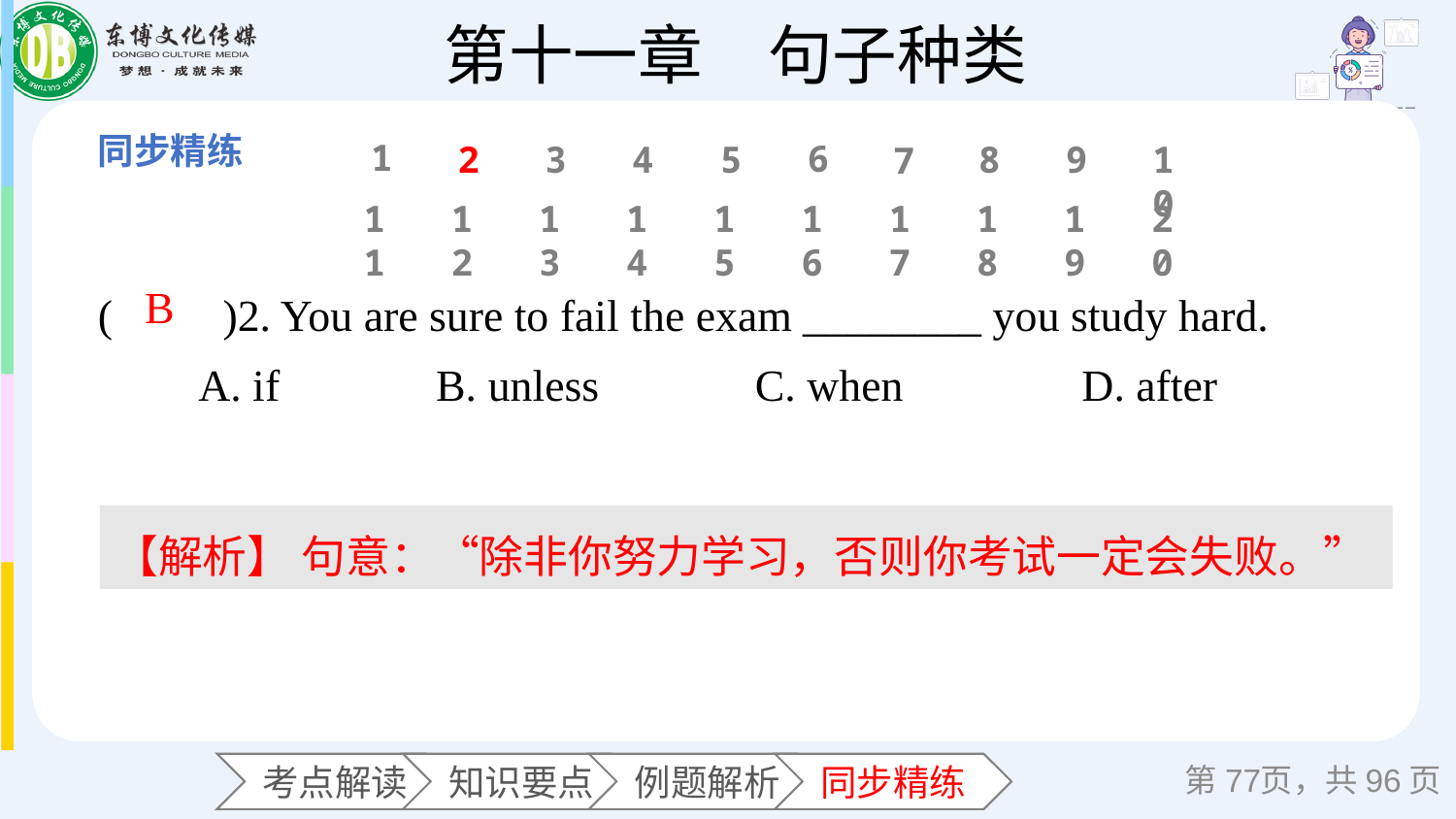

1
6
2
3
4
5
8
9
10
7
11
12
13
14
15
16
17
18
19
20
(　　)2. You are sure to fail the exam ________ you study hard.
         A. if              B. unless              C. when                D. after
B
【解析】 句意：“除非你努力学习，否则你考试一定会失败。”
第77页，共96页